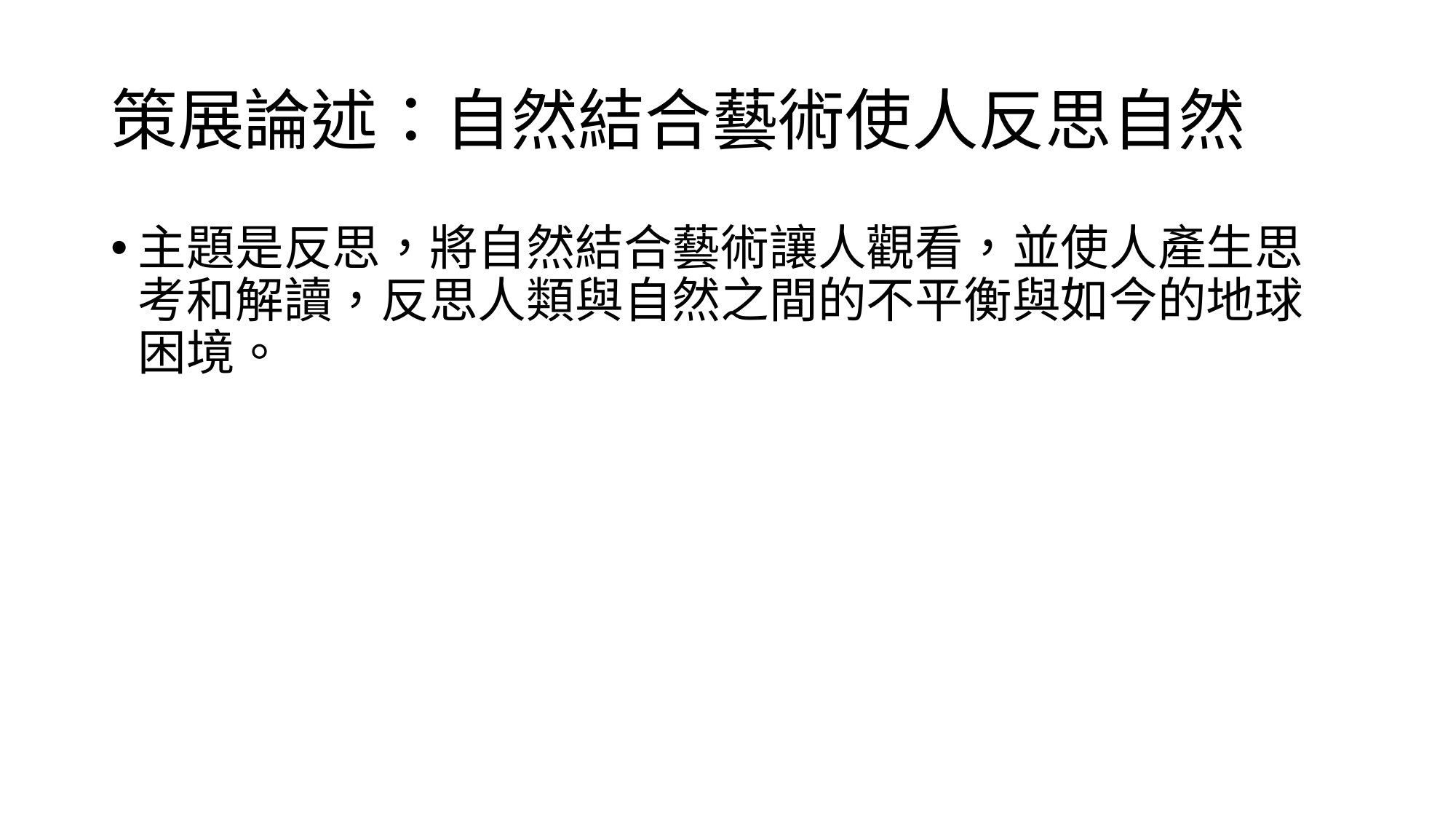

# 策展論述：自然結合藝術使人反思自然
主題是反思，將自然結合藝術讓人觀看，並使人產生思考和解讀，反思人類與自然之間的不平衡與如今的地球困境。